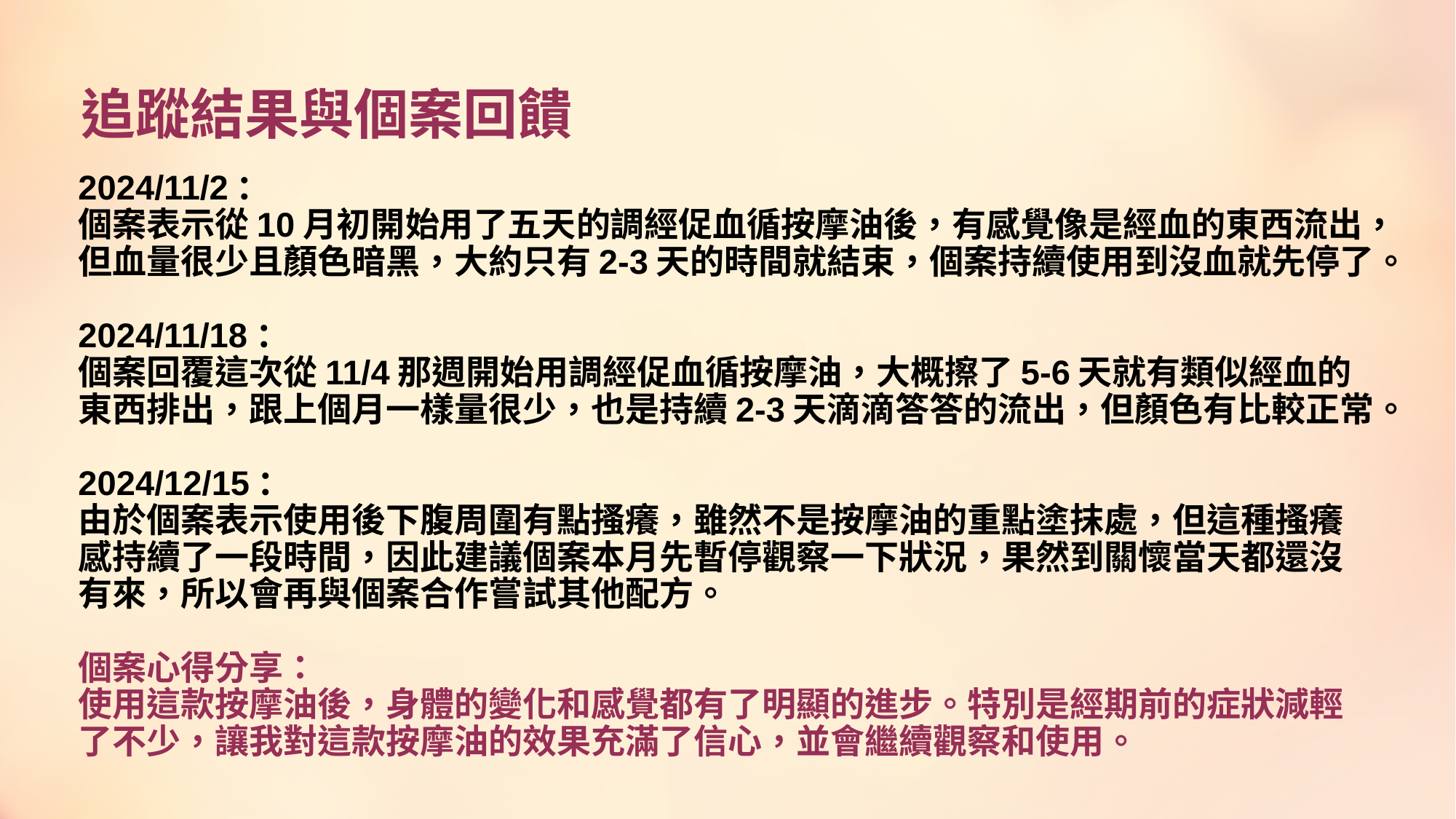

# 追蹤結果與個案回饋
2024/11/2：
個案表示從10月初開始用了五天的調經促血循按摩油後，有感覺像是經血的東西流出，但血量很少且顏色暗黑，大約只有2-3天的時間就結束，個案持續使用到沒血就先停了。

2024/11/18：
個案回覆這次從11/4那週開始用調經促血循按摩油，大概擦了5-6天就有類似經血的東西排出，跟上個月一樣量很少，也是持續2-3天滴滴答答的流出，但顏色有比較正常。

2024/12/15：
由於個案表示使用後下腹周圍有點搔癢，雖然不是按摩油的重點塗抹處，但這種搔癢感持續了一段時間，因此建議個案本月先暫停觀察一下狀況，果然到關懷當天都還沒有來，所以會再與個案合作嘗試其他配方。

個案心得分享：
使用這款按摩油後，身體的變化和感覺都有了明顯的進步。特別是經期前的症狀減輕了不少，讓我對這款按摩油的效果充滿了信心，並會繼續觀察和使用。